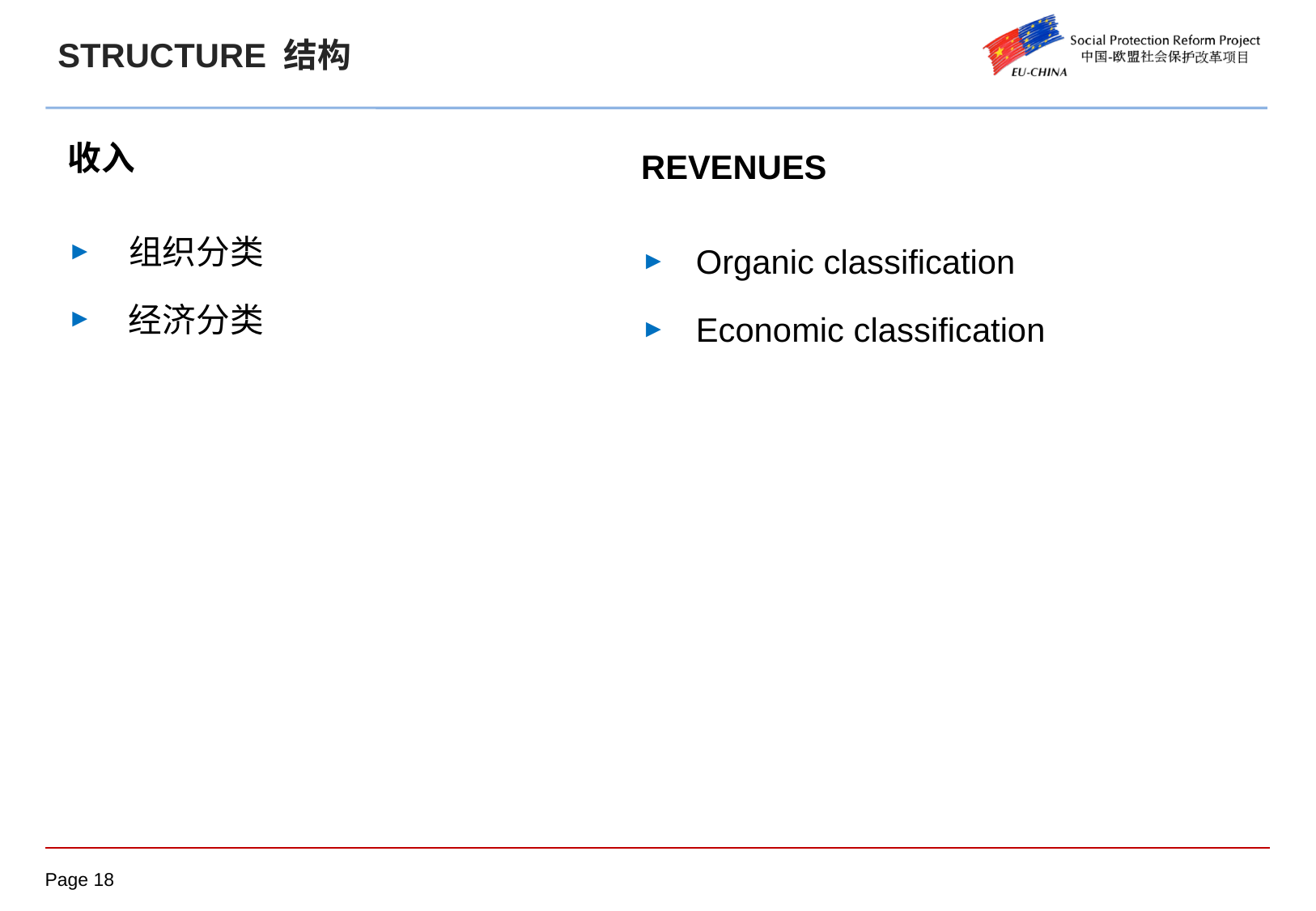

# STRUCTURE 结构
收入

 组织分类
 经济分类

REVENUES

 Organic classification
 Economic classification